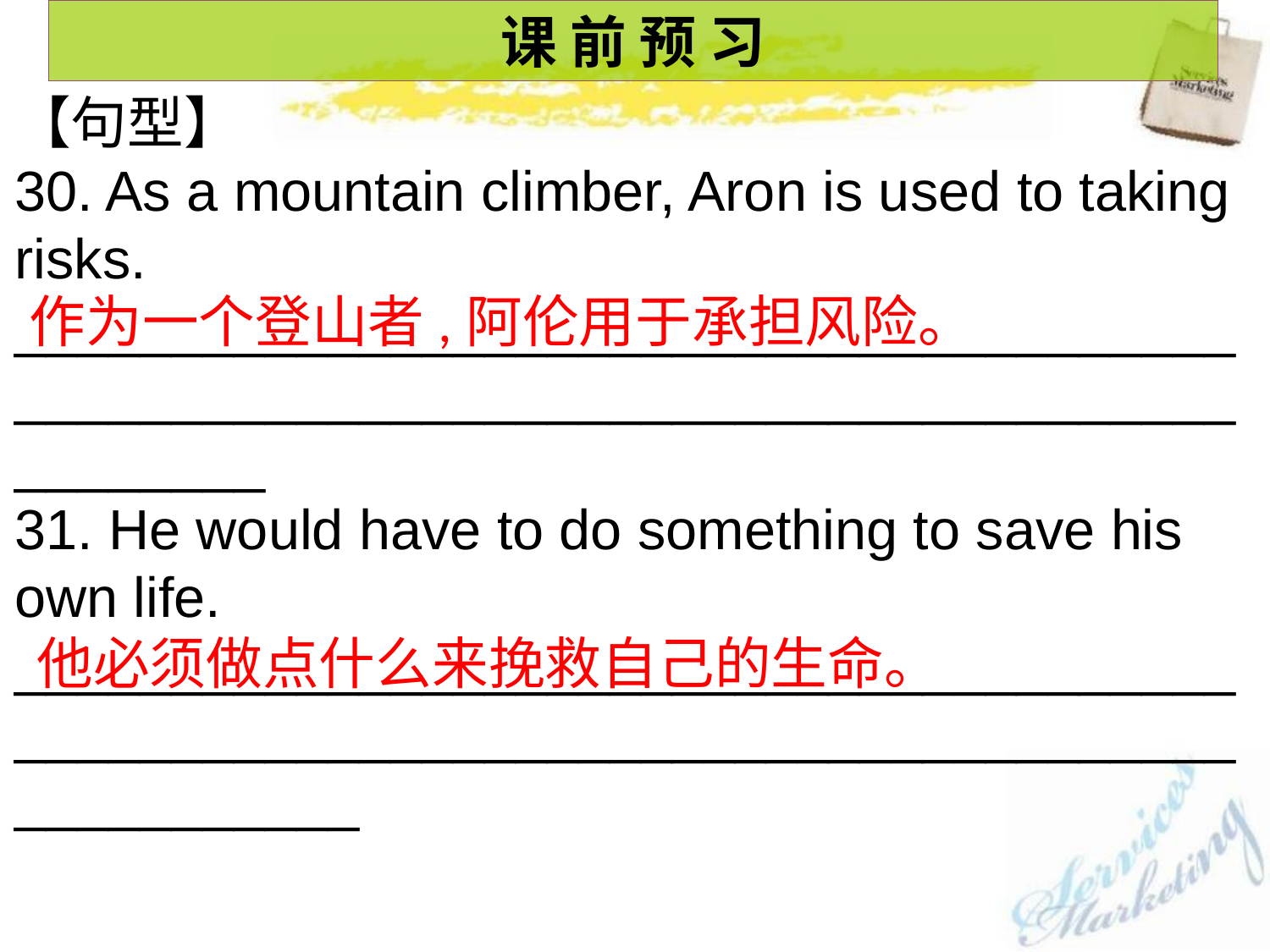

课 前 预 习
【句型】
30. As a mountain climber, Aron is used to taking risks.
______________________________________________________________________________________
31. He would have to do something to save his own life. ______________________________________________________________________________
___________
作为一个登山者,阿伦用于承担风险。
他必须做点什么来挽救自己的生命。